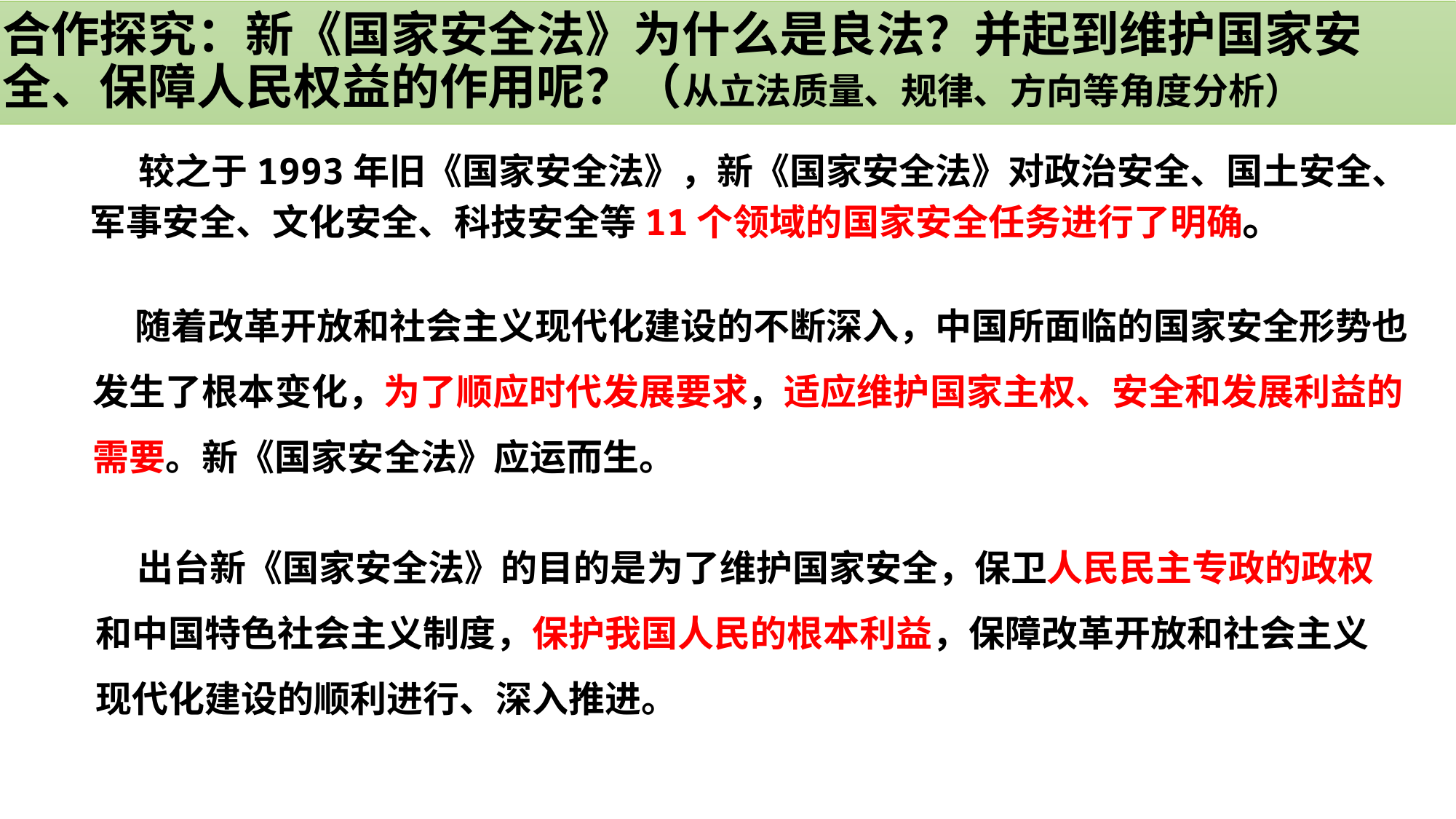

合作探究：新《国家安全法》为什么是良法？并起到维护国家安全、保障人民权益的作用呢？（从立法质量、规律、方向等角度分析）
    较之于1993年旧《国家安全法》，新《国家安全法》对政治安全、国土安全、军事安全、文化安全、科技安全等11个领域的国家安全任务进行了明确。
    随着改革开放和社会主义现代化建设的不断深入，中国所面临的国家安全形势也发生了根本变化，为了顺应时代发展要求，适应维护国家主权、安全和发展利益的需要。新《国家安全法》应运而生。
    出台新《国家安全法》的目的是为了维护国家安全，保卫人民民主专政的政权和中国特色社会主义制度，保护我国人民的根本利益，保障改革开放和社会主义现代化建设的顺利进行、深入推进。